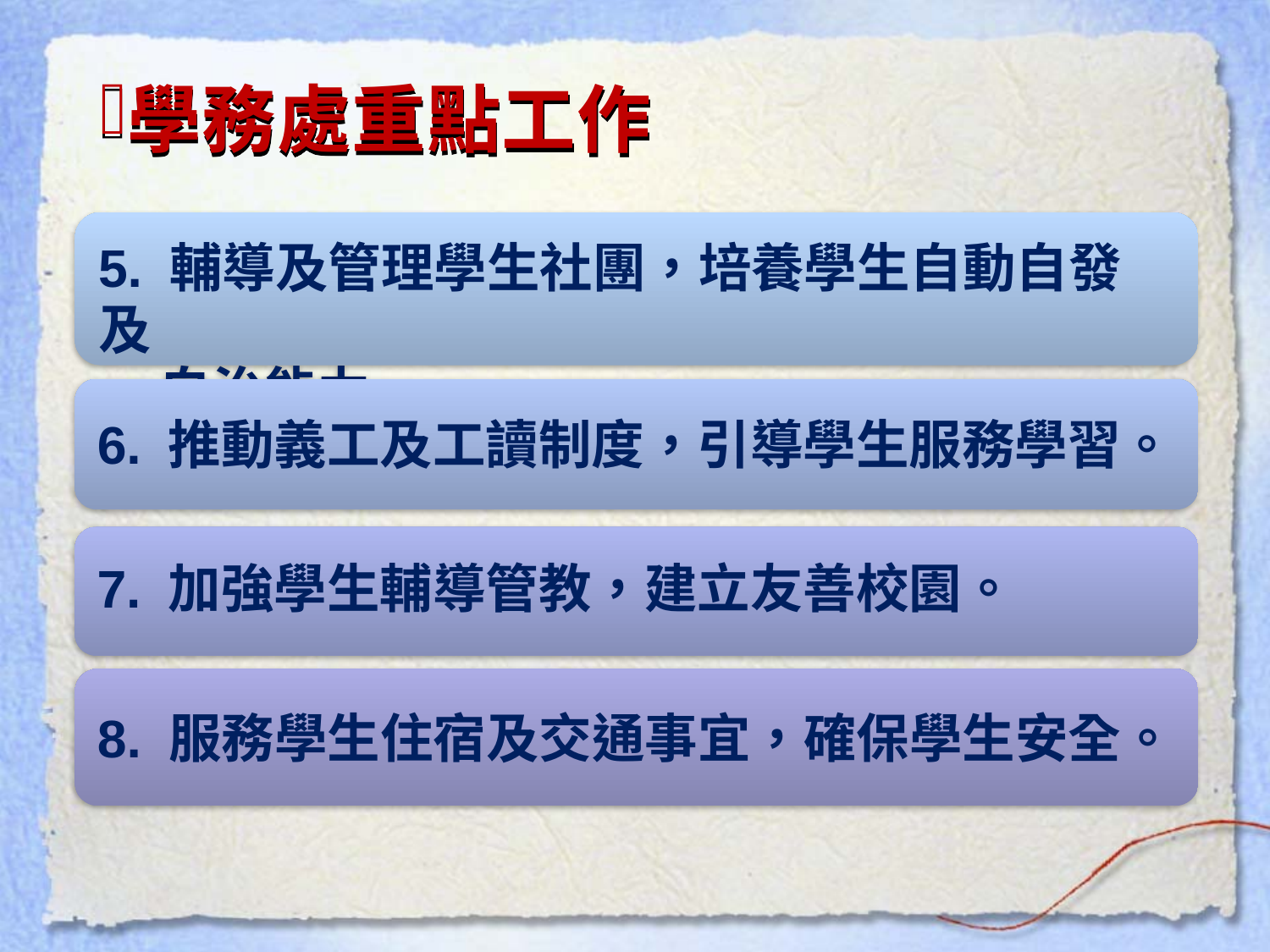

學務處重點工作
5. 輔導及管理學生社團，培養學生自動自發及
    自治能力。
6. 推動義工及工讀制度，引導學生服務學習。
7. 加強學生輔導管教，建立友善校園。
8. 服務學生住宿及交通事宜，確保學生安全。